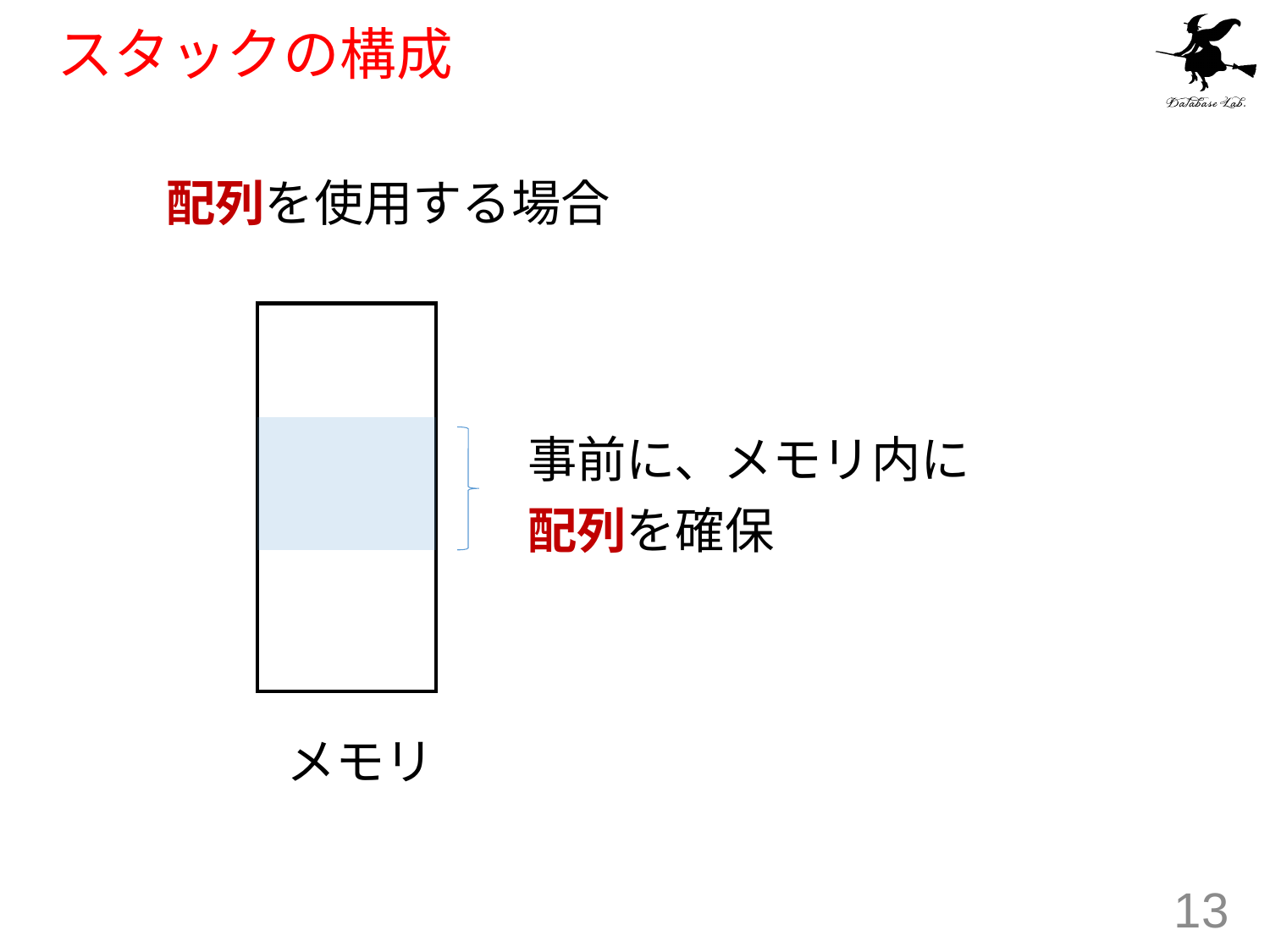

# スタックの構成
配列を使用する場合

事前に、メモリ内に
配列を確保

メモリ
13